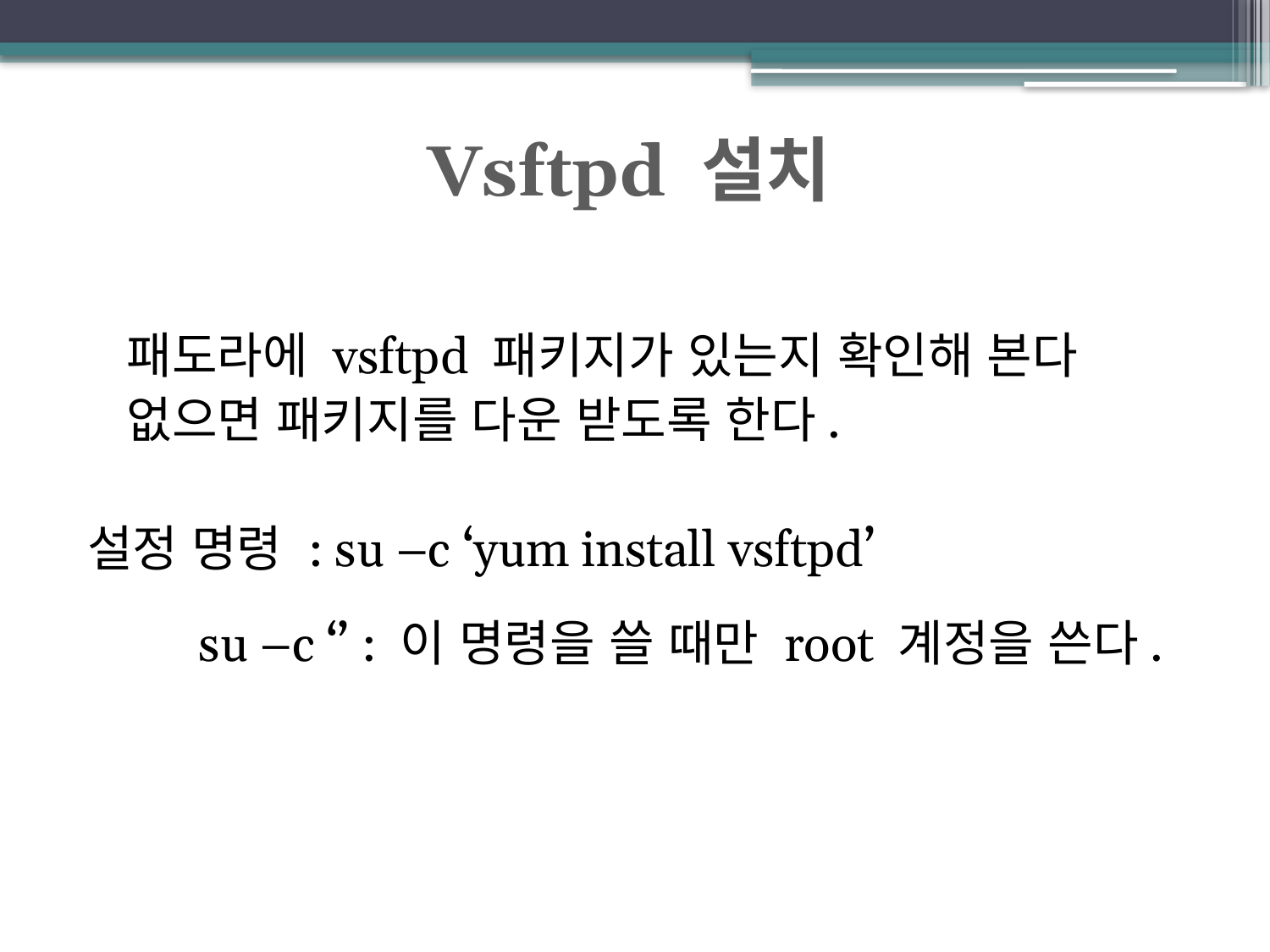

패도라에 vsftpd 패키지가 있는지 확인해 본다
  없으면 패키지를 다운 받도록 한다.

설정 명령 : su –c ‘yum install vsftpd’
	su –c ‘’ : 이 명령을 쓸 때만 root 계정을 쓴다.
Vsftpd 설치